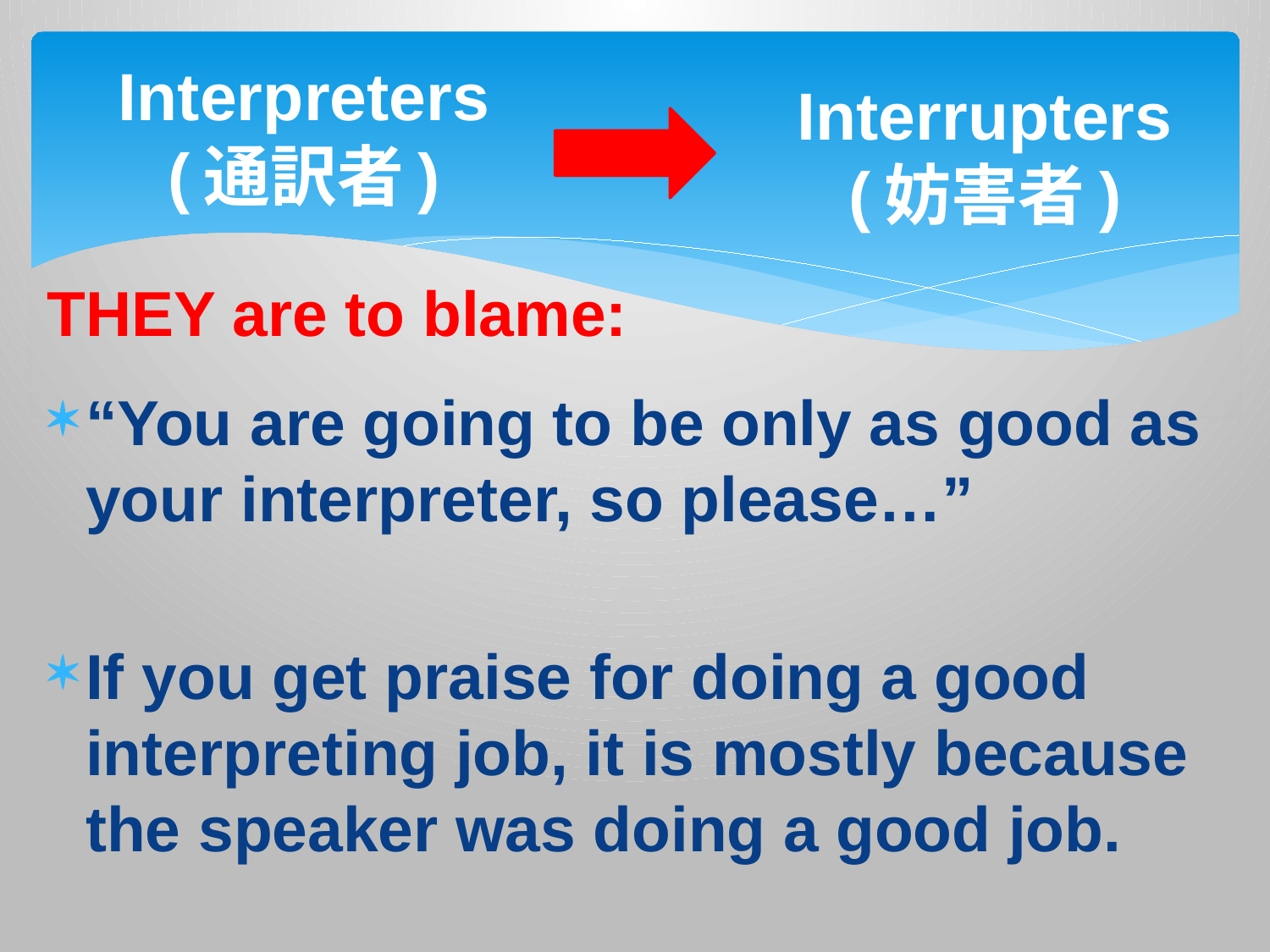

# Interpreters (通訳者)
Interrupters(妨害者)

THEY are to blame:

“You are going to be only as good as your interpreter, so please…”

If you get praise for doing a good interpreting job, it is mostly because the speaker was doing a good job.